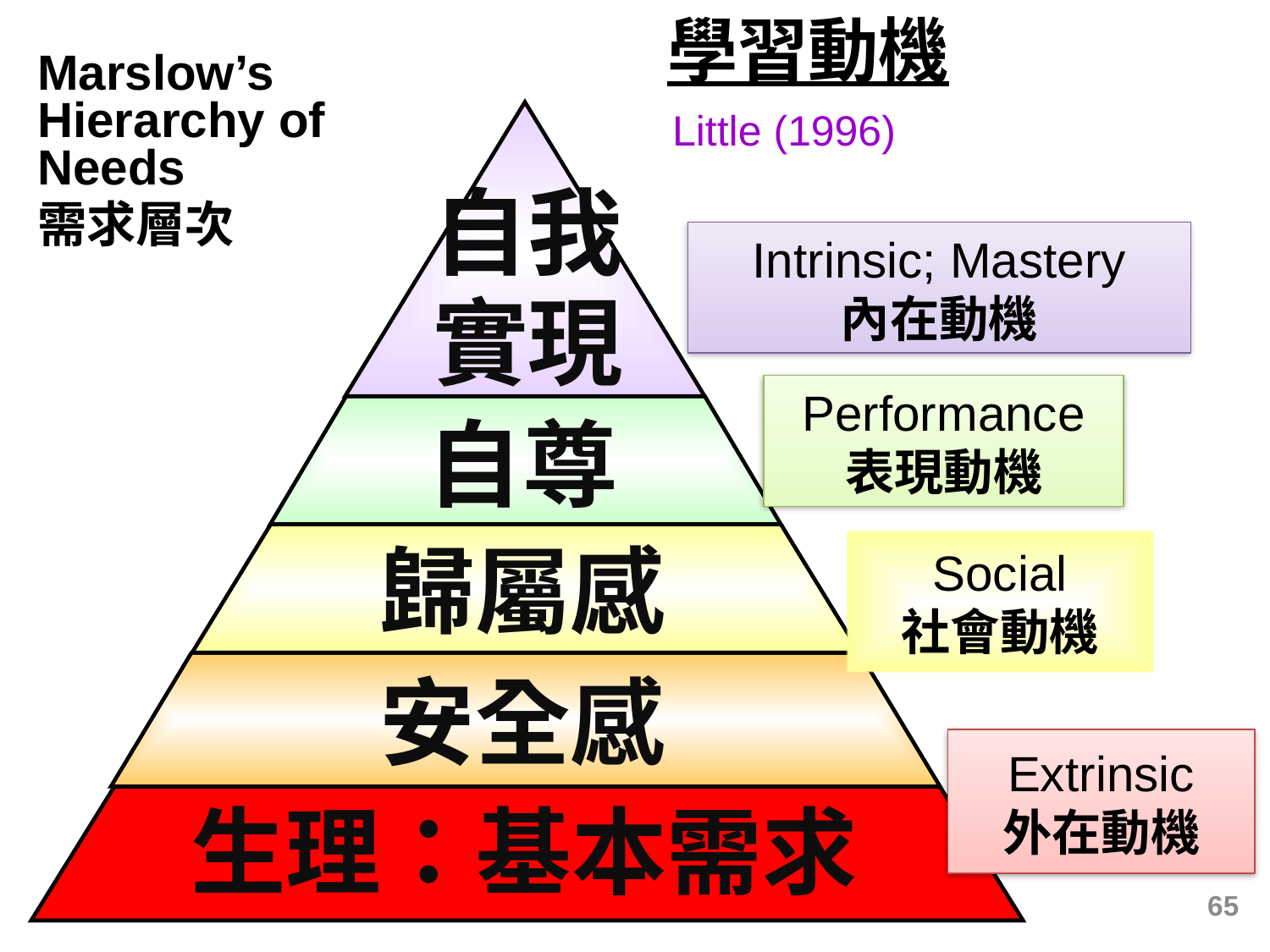

學習動機
Little (1996)
Marslow’s Hierarchy of Needs
需求層次

自我
實現
Intrinsic; Mastery
內在動機
Performance
表現動機

自尊

歸屬感
Social
社會動機

安全感
Extrinsic
外在動機

生理：基本需求
65